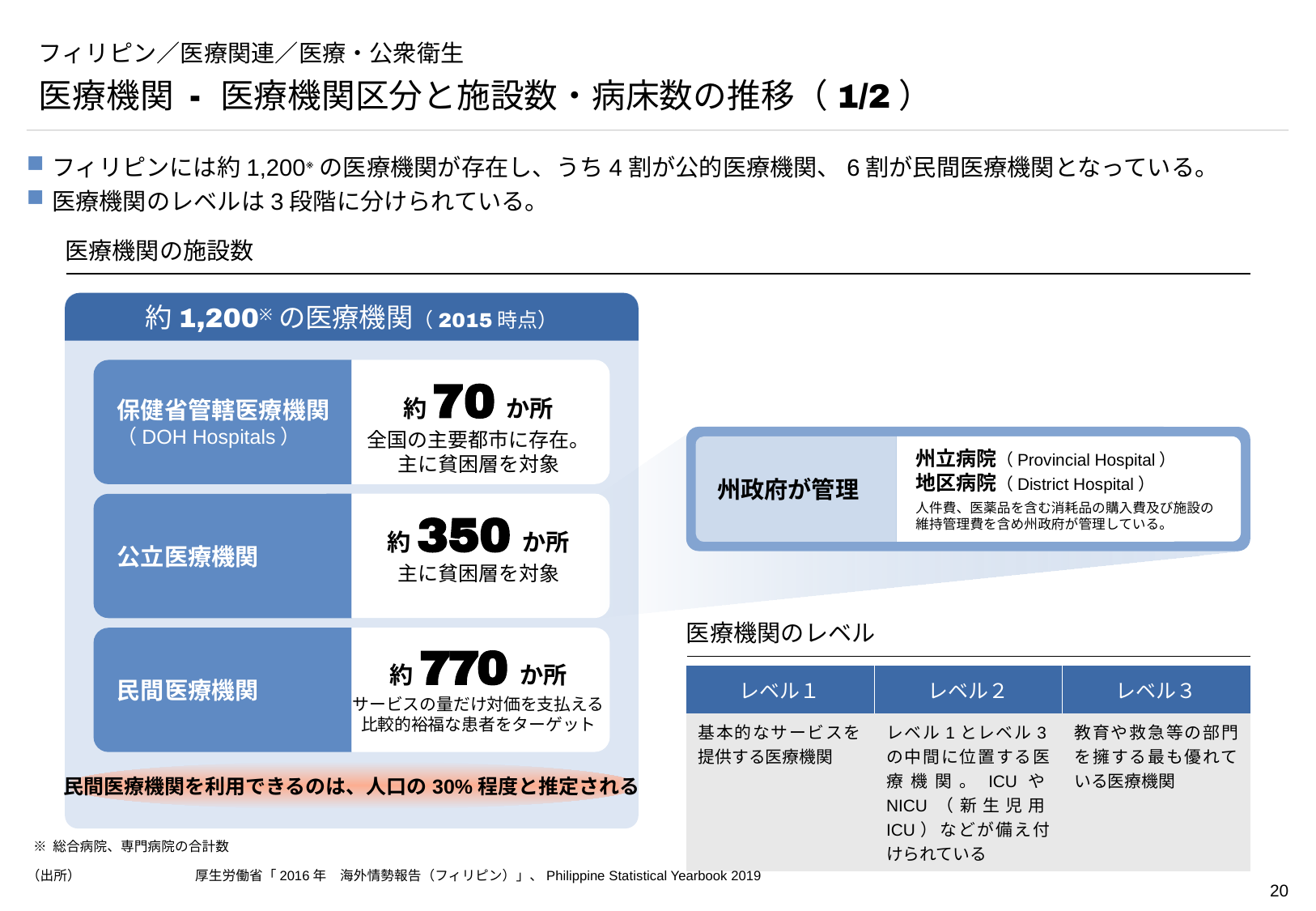

# フィリピン／医療関連／医療・公衆衛生
医療機関 - 医療機関区分と施設数・病床数の推移（1/2）
フィリピンには約1,200※の医療機関が存在し、うち4割が公的医療機関、6割が民間医療機関となっている。
医療機関のレベルは3段階に分けられている。

医療機関の施設数

保健省管轄医療機関
（DOH Hospitals）
約70か所
全国の主要都市に存在。
主に貧困層を対象
約1,200※の医療機関（2015時点）
州立病院（Provincial Hospital）
地区病院（District Hospital）
人件費、医薬品を含む消耗品の購入費及び施設の
維持管理費を含め州政府が管理している。
州政府が管理
約350か所
主に貧困層を対象
公立医療機関

民間医療機関
約770か所
サービスの量だけ対価を支払える比較的裕福な患者をターゲット
医療機関のレベル
| レベル１ | レベル２ | レベル３ |
| --- | --- | --- |
| 基本的なサービスを 提供する医療機関 | レベル1とレベル3の中間に位置する医療機関。ICUやNICU（新生児用ICU）などが備え付けられている | 教育や救急等の部門を擁する最も優れている医療機関 |
民間医療機関を利用できるのは、人口の30%程度と推定される
※ 総合病院、専門病院の合計数
（出所）	厚生労働省「2016年　海外情勢報告（フィリピン）」、Philippine Statistical Yearbook 2019